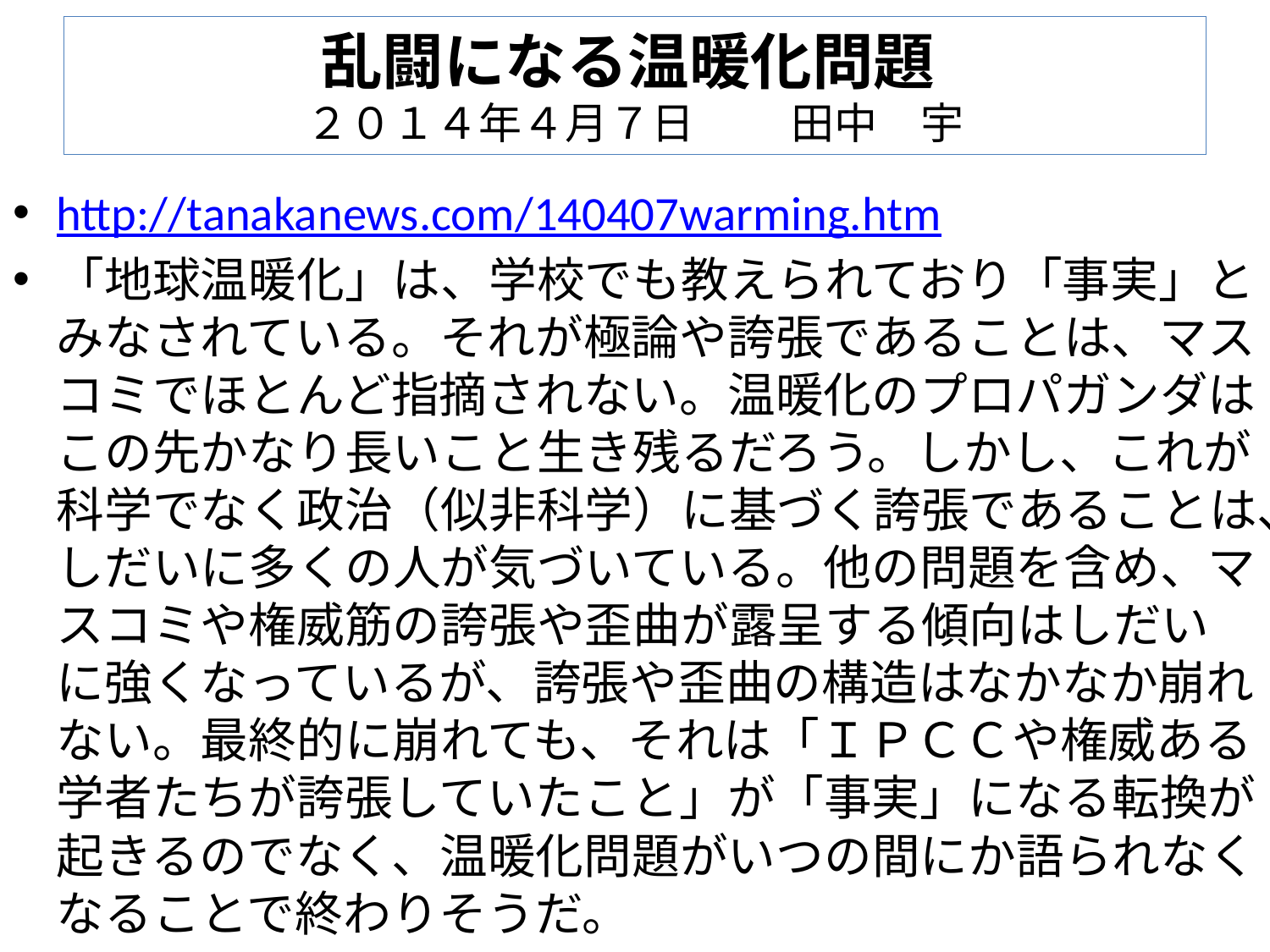

# 乱闘になる温暖化問題 ２０１４年４月７日 　　田中　宇
http://tanakanews.com/140407warming.htm
「地球温暖化」は、学校でも教えられており「事実」とみなされている。それが極論や誇張であることは、マスコミでほとんど指摘されない。温暖化のプロパガンダはこの先かなり長いこと生き残るだろう。しかし、これが科学でなく政治（似非科学）に基づく誇張であることは、しだいに多くの人が気づいている。他の問題を含め、マスコミや権威筋の誇張や歪曲が露呈する傾向はしだいに強くなっているが、誇張や歪曲の構造はなかなか崩れない。最終的に崩れても、それは「ＩＰＣＣや権威ある学者たちが誇張していたこと」が「事実」になる転換が起きるのでなく、温暖化問題がいつの間にか語られなくなることで終わりそうだ。